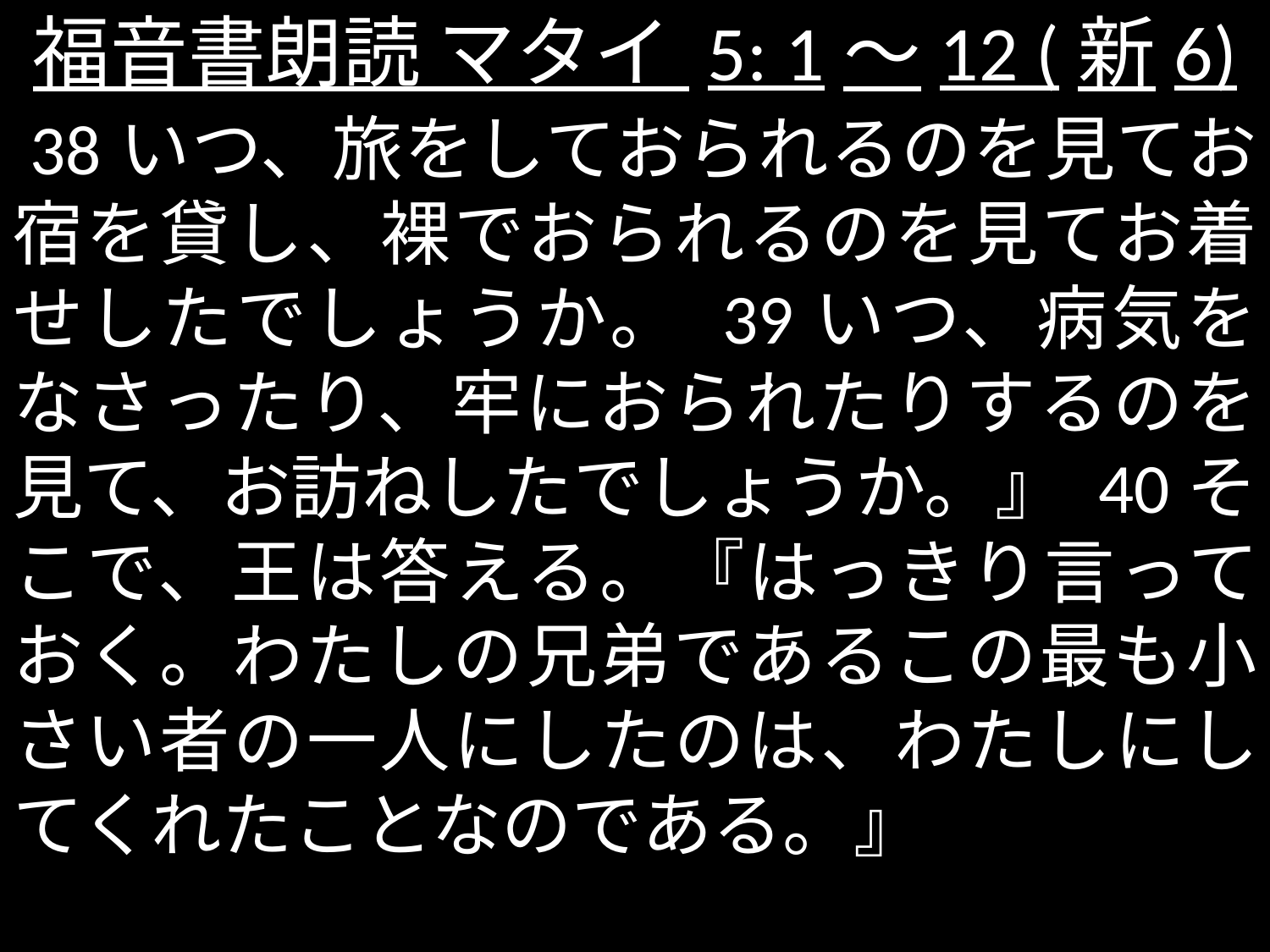

# 福音書朗読 マタイ 5: 1～12 (新6)
 38いつ、旅をしておられるのを見てお宿を貸し、裸でおられるのを見てお着せしたでしょうか。 39いつ、病気をなさったり、牢におられたりするのを見て、お訪ねしたでしょうか。』 40そこで、王は答える。『はっきり言っておく。わたしの兄弟であるこの最も小さい者の一人にしたのは、わたしにしてくれたことなのである。』